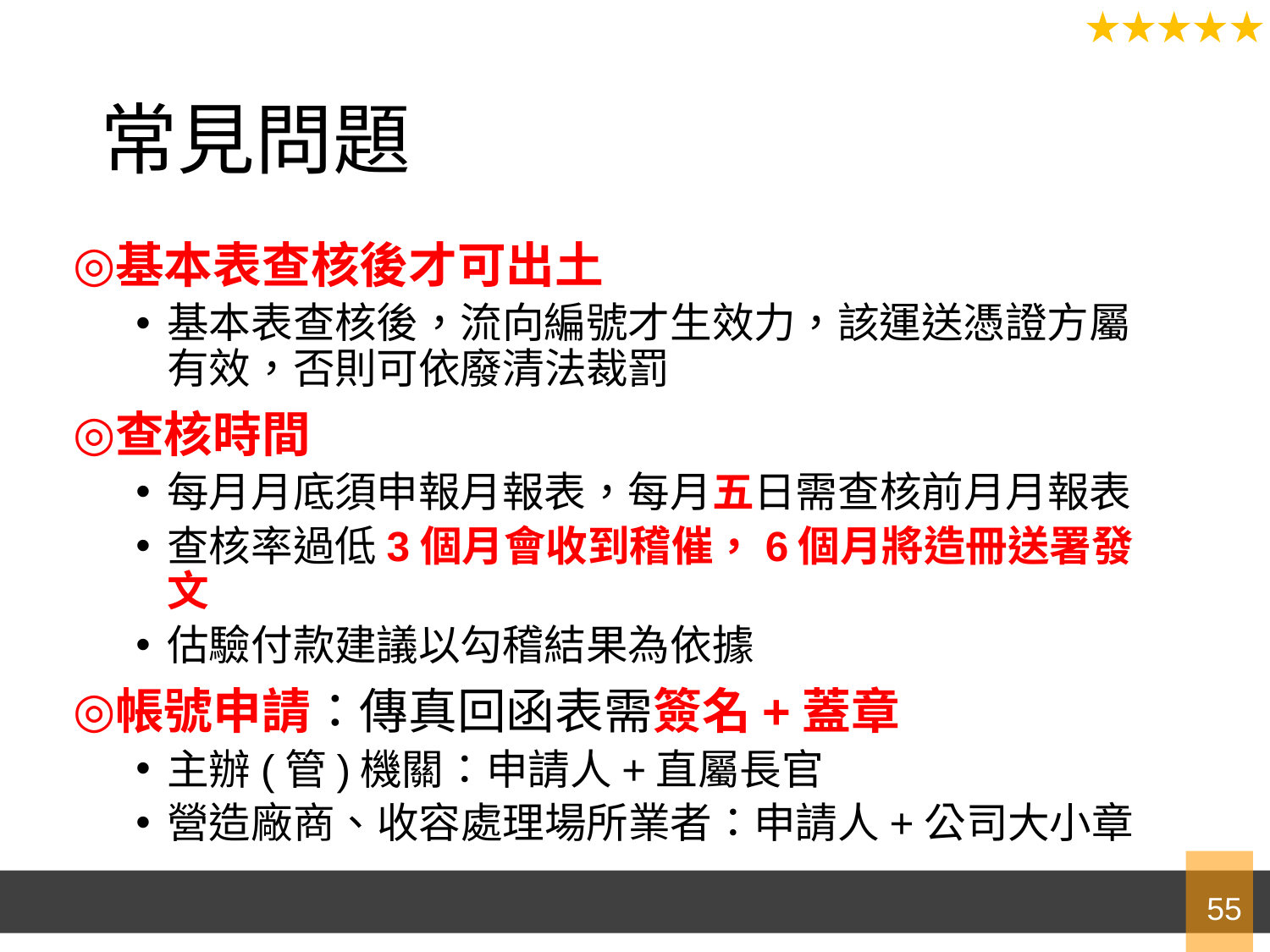

# 常見問題
基本表查核後才可出土
基本表查核後，流向編號才生效力，該運送憑證方屬有效，否則可依廢清法裁罰
查核時間
每月月底須申報月報表，每月五日需查核前月月報表
查核率過低3個月會收到稽催，6個月將造冊送署發文
估驗付款建議以勾稽結果為依據
帳號申請：傳真回函表需簽名+蓋章
主辦(管)機關：申請人+直屬長官
營造廠商、收容處理場所業者：申請人+公司大小章

55